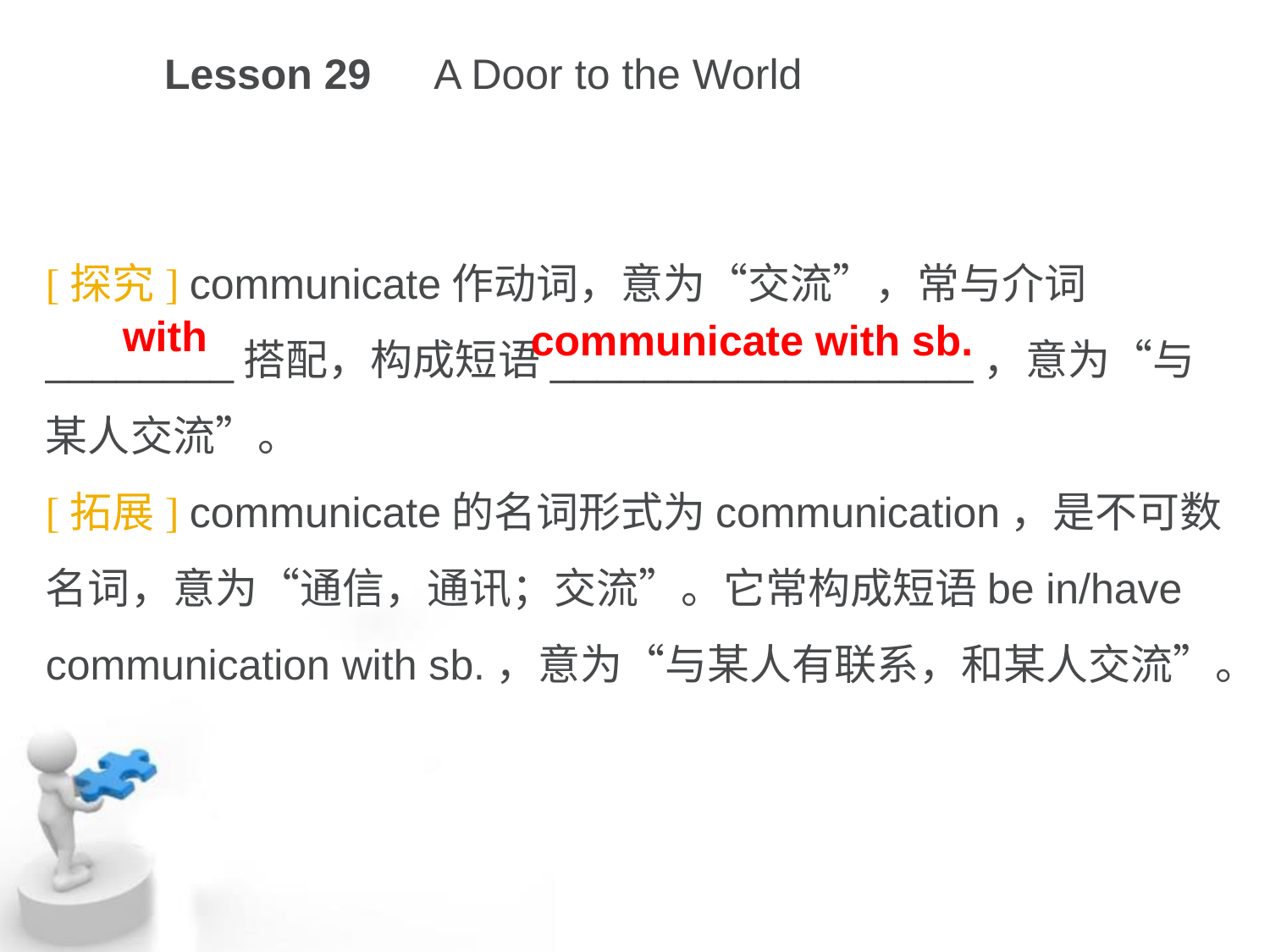

Lesson 29　A Door to the World
[探究] communicate作动词，意为“交流”，常与介词________搭配，构成短语__________________，意为“与某人交流”。
[拓展] communicate的名词形式为communication，是不可数名词，意为“通信，通讯；交流”。它常构成短语be in/have communication with sb.，意为“与某人有联系，和某人交流”。
 with
communicate with sb.